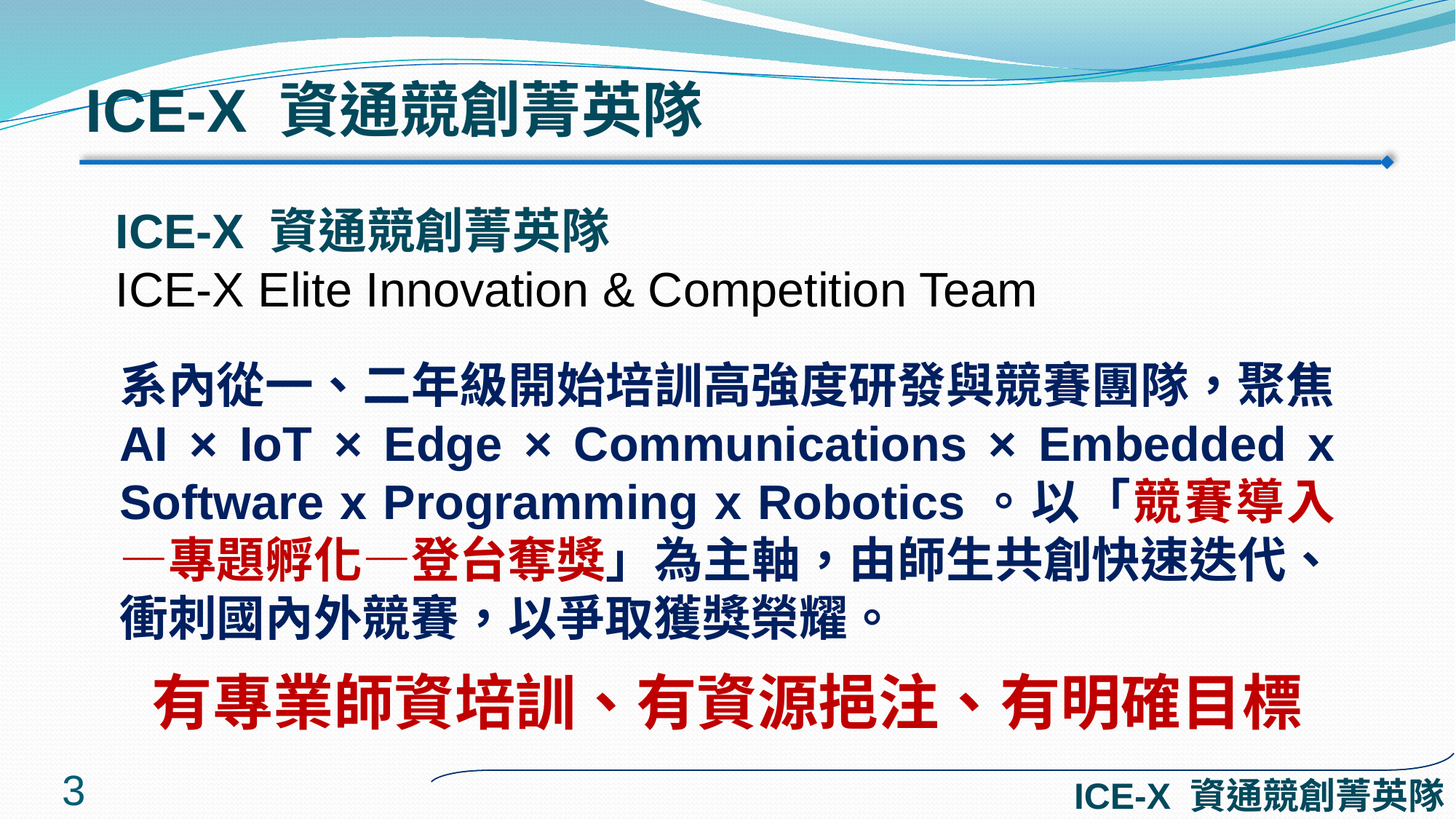

# ICE-X 資通競創菁英隊
ICE-X 資通競創菁英隊
ICE-X Elite Innovation & Competition Team
系內從一、二年級開始培訓高強度研發與競賽團隊，聚焦 AI × IoT × Edge × Communications × Embedded x Software x Programming x Robotics。以「競賽導入—專題孵化—登台奪獎」為主軸，由師生共創快速迭代、衝刺國內外競賽，以爭取獲獎榮耀。
有專業師資培訓、有資源挹注、有明確目標
3